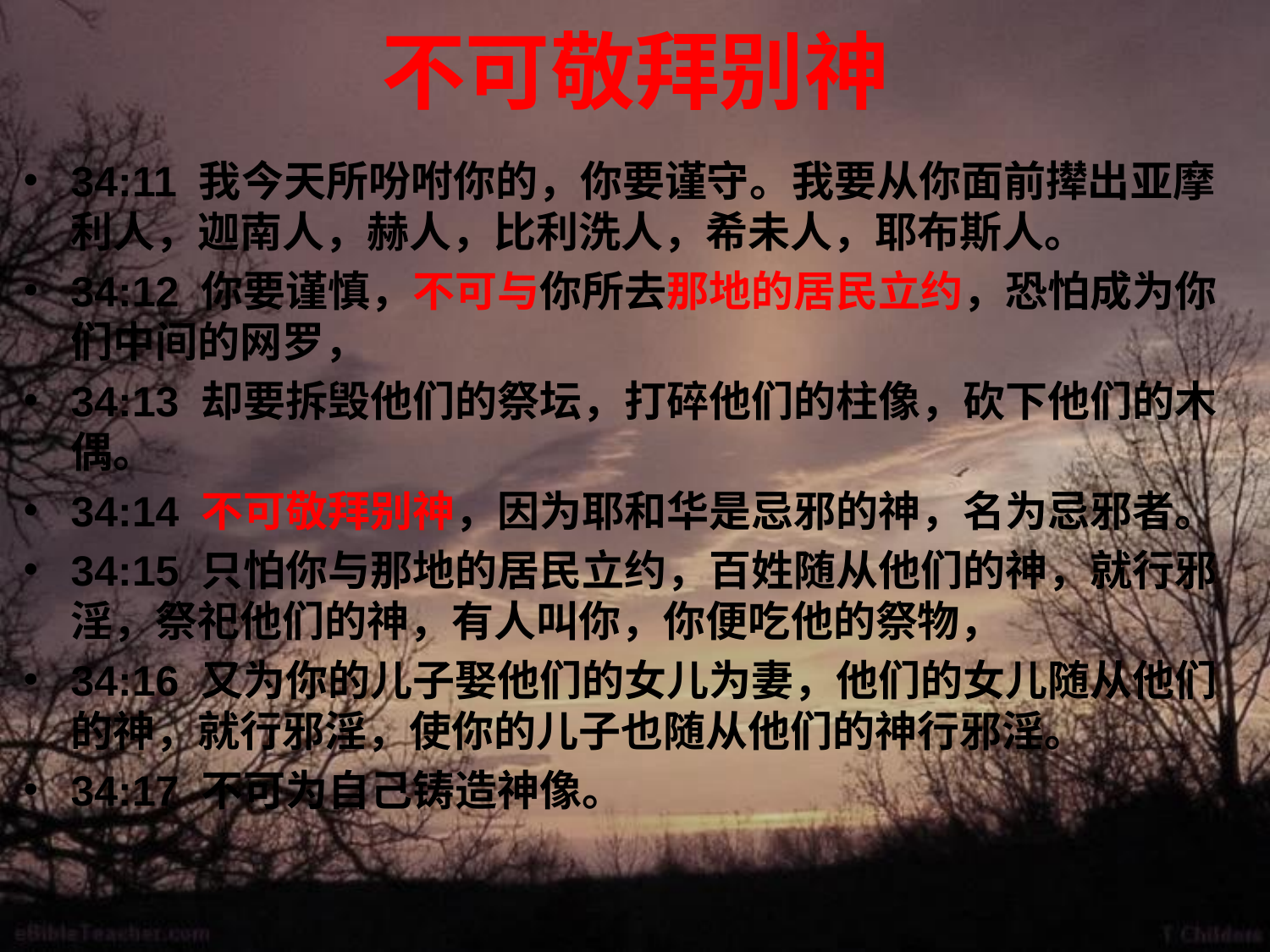

# 不可敬拜别神
34:11 我今天所吩咐你的，你要谨守。我要从你面前撵出亚摩利人，迦南人，赫人，比利洗人，希未人，耶布斯人。
34:12 你要谨慎，不可与你所去那地的居民立约，恐怕成为你们中间的网罗，
34:13 却要拆毁他们的祭坛，打碎他们的柱像，砍下他们的木偶。
34:14 不可敬拜别神，因为耶和华是忌邪的神，名为忌邪者。
34:15 只怕你与那地的居民立约，百姓随从他们的神，就行邪淫，祭祀他们的神，有人叫你，你便吃他的祭物，
34:16 又为你的儿子娶他们的女儿为妻，他们的女儿随从他们的神，就行邪淫，使你的儿子也随从他们的神行邪淫。
34:17 不可为自己铸造神像。